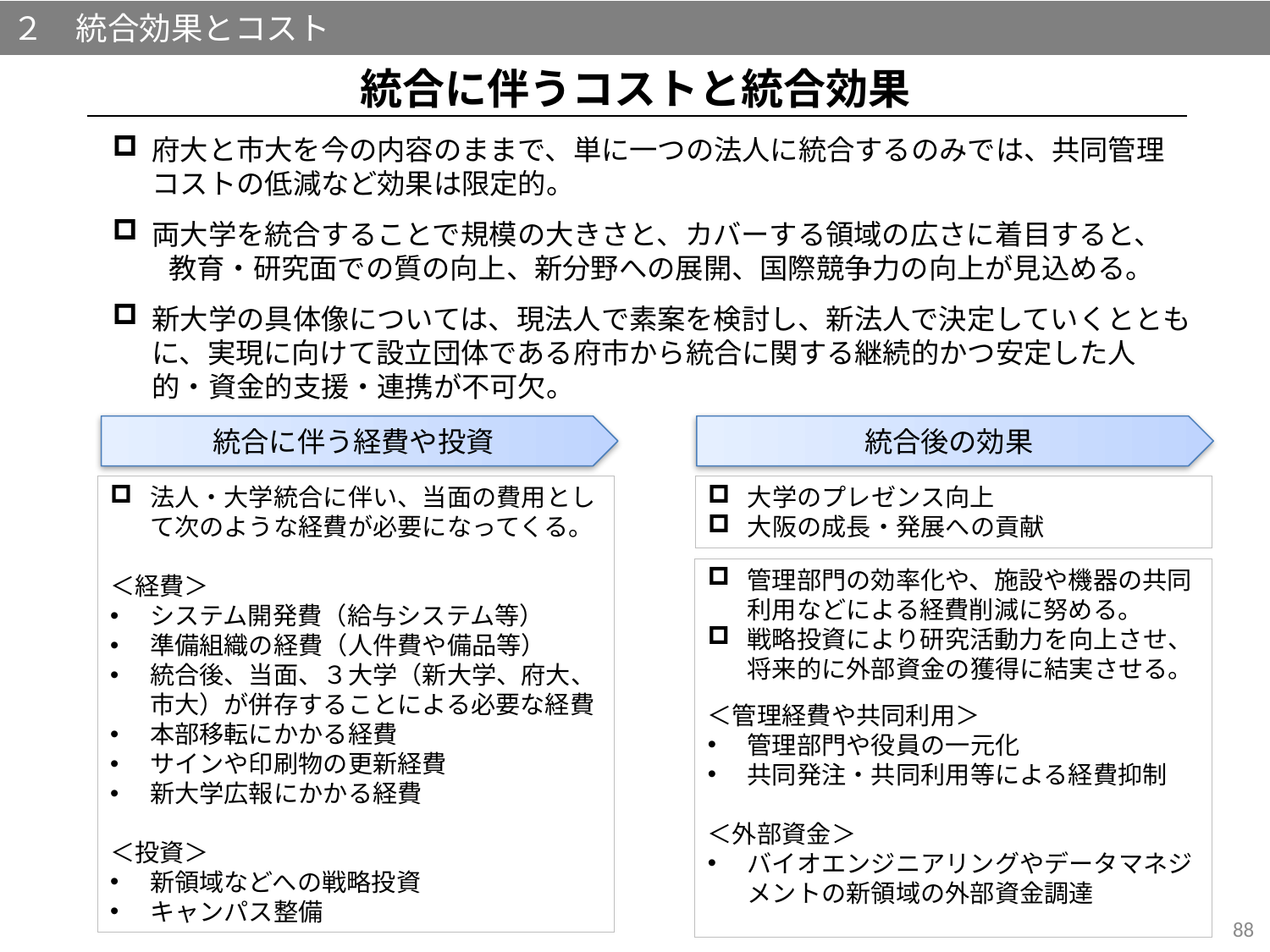

２　統合効果とコスト
統合に伴うコストと統合効果
府大と市大を今の内容のままで、単に一つの法人に統合するのみでは、共同管理コストの低減など効果は限定的。

両大学を統合することで規模の大きさと、カバーする領域の広さに着目すると、
　　教育・研究面での質の向上、新分野への展開、国際競争力の向上が見込める。

新大学の具体像については、現法人で素案を検討し、新法人で決定していくとともに、実現に向けて設立団体である府市から統合に関する継続的かつ安定した人的・資金的支援・連携が不可欠。
統合に伴う経費や投資
統合後の効果
法人・大学統合に伴い、当面の費用として次のような経費が必要になってくる。

＜経費＞
システム開発費（給与システム等）
準備組織の経費（人件費や備品等）
統合後、当面、３大学（新大学、府大、市大）が併存することによる必要な経費
本部移転にかかる経費
サインや印刷物の更新経費
新大学広報にかかる経費

＜投資＞
新領域などへの戦略投資
キャンパス整備
大学のプレゼンス向上
大阪の成長・発展への貢献
管理部門の効率化や、施設や機器の共同利用などによる経費削減に努める。
戦略投資により研究活動力を向上させ、将来的に外部資金の獲得に結実させる。

＜管理経費や共同利用＞
管理部門や役員の一元化
共同発注・共同利用等による経費抑制

＜外部資金＞
バイオエンジニアリングやデータマネジメントの新領域の外部資金調達
88